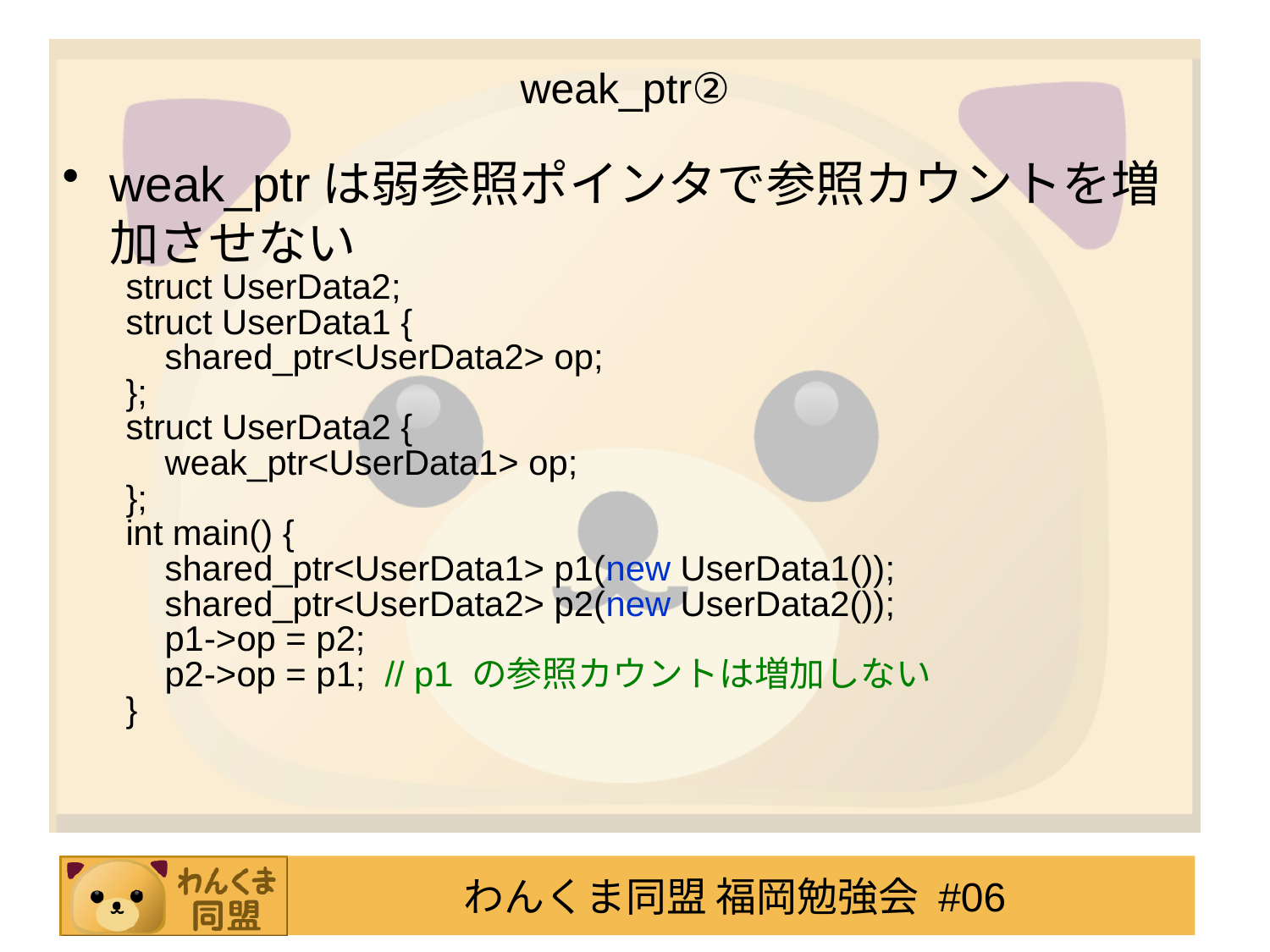

# weak_ptr②
weak_ptrは弱参照ポインタで参照カウントを増加させない
struct UserData2;
struct UserData1 {
    shared_ptr<UserData2> op;
};
struct UserData2 {
    weak_ptr<UserData1> op;
};
int main() {
    shared_ptr<UserData1> p1(new UserData1());
    shared_ptr<UserData2> p2(new UserData2());
    p1->op = p2;
    p2->op = p1;  // p1 の参照カウントは増加しない
}